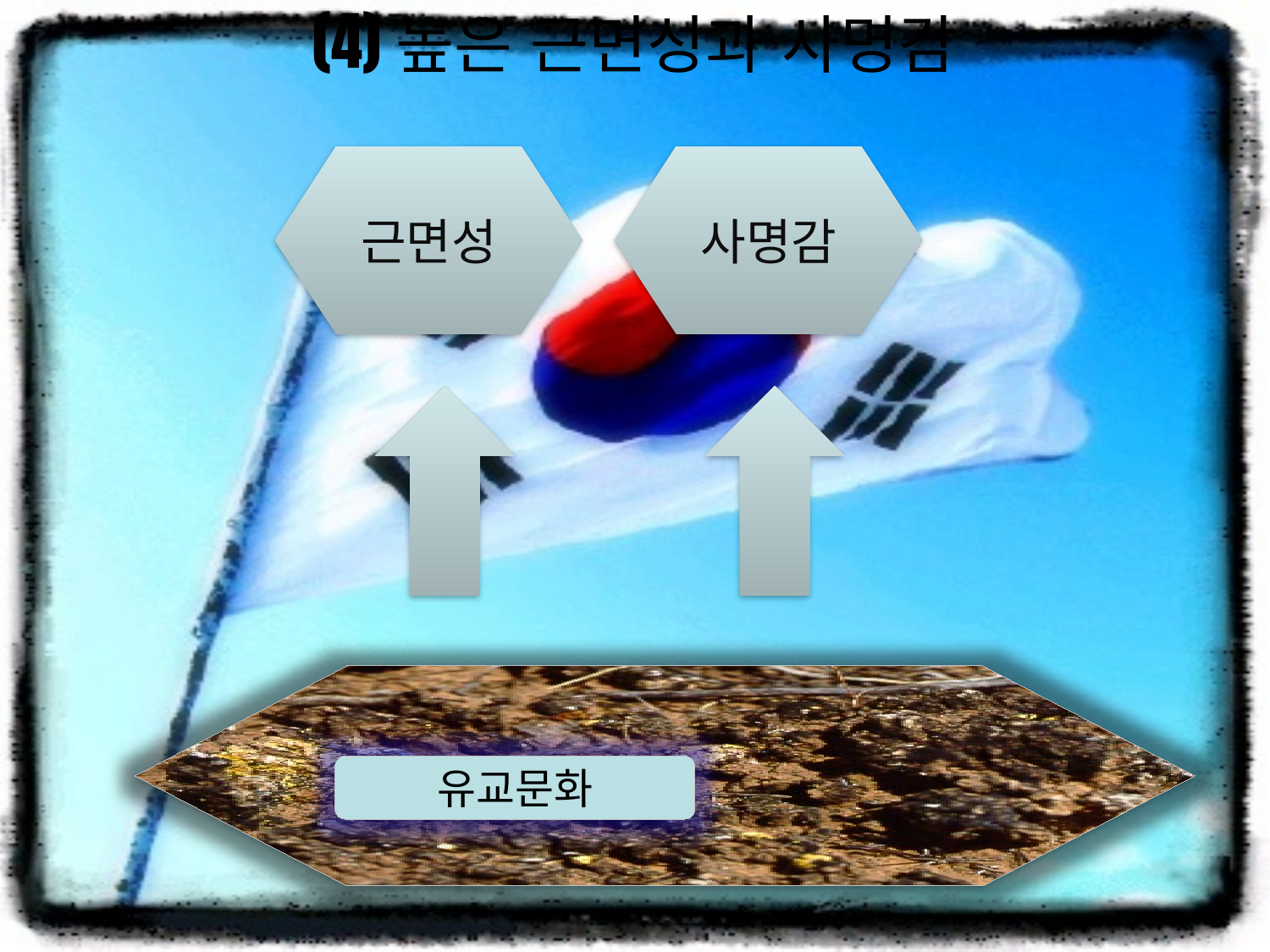

# (4)높은 근면성과 사명감
근면성
사명감

유교문화